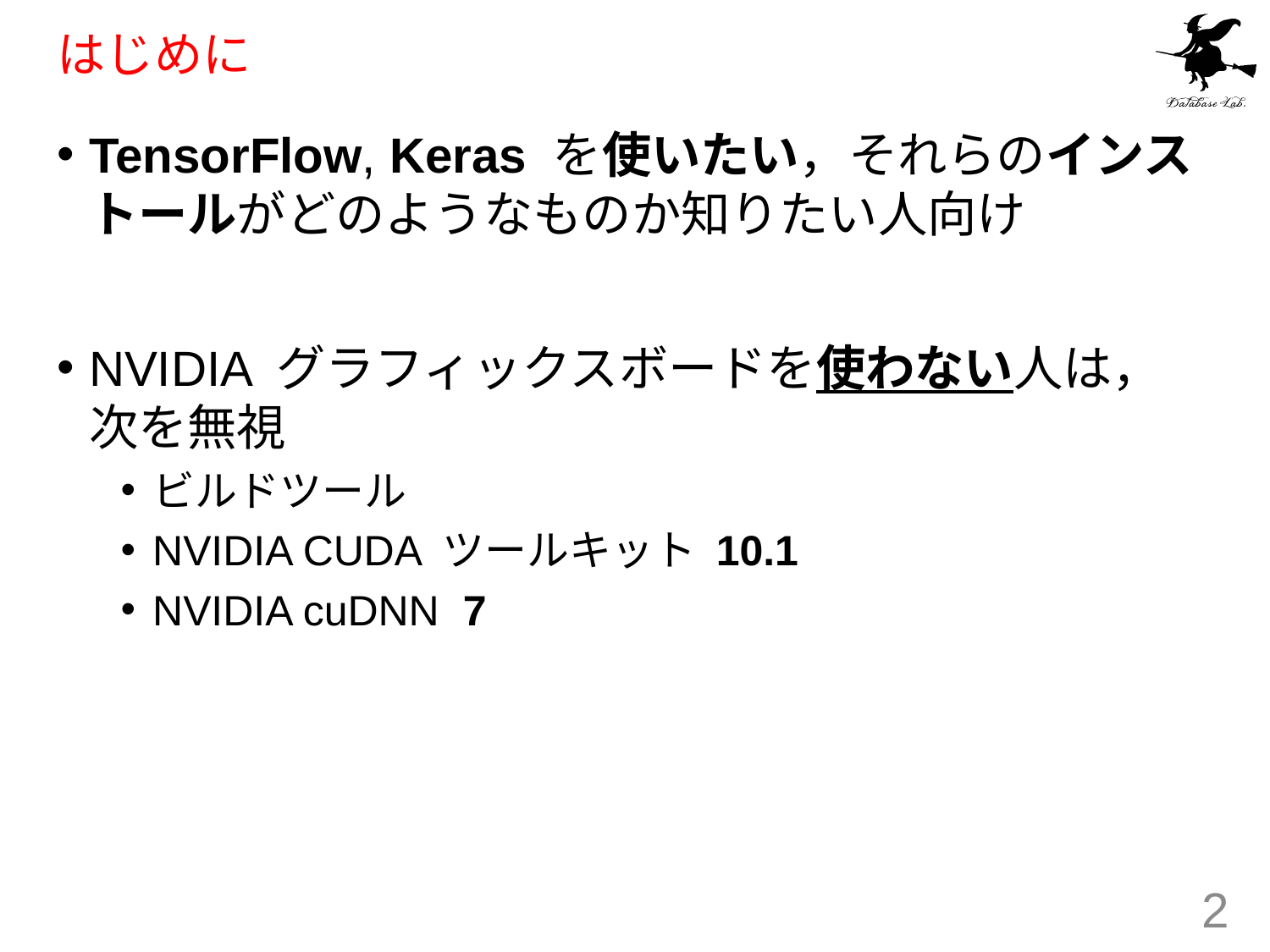

# はじめに
TensorFlow, Keras を使いたい，それらのインストールがどのようなものか知りたい人向け

NVIDIA グラフィックスボードを使わない人は，次を無視
ビルドツール
NVIDIA CUDA ツールキット 10.1
NVIDIA cuDNN  7
2